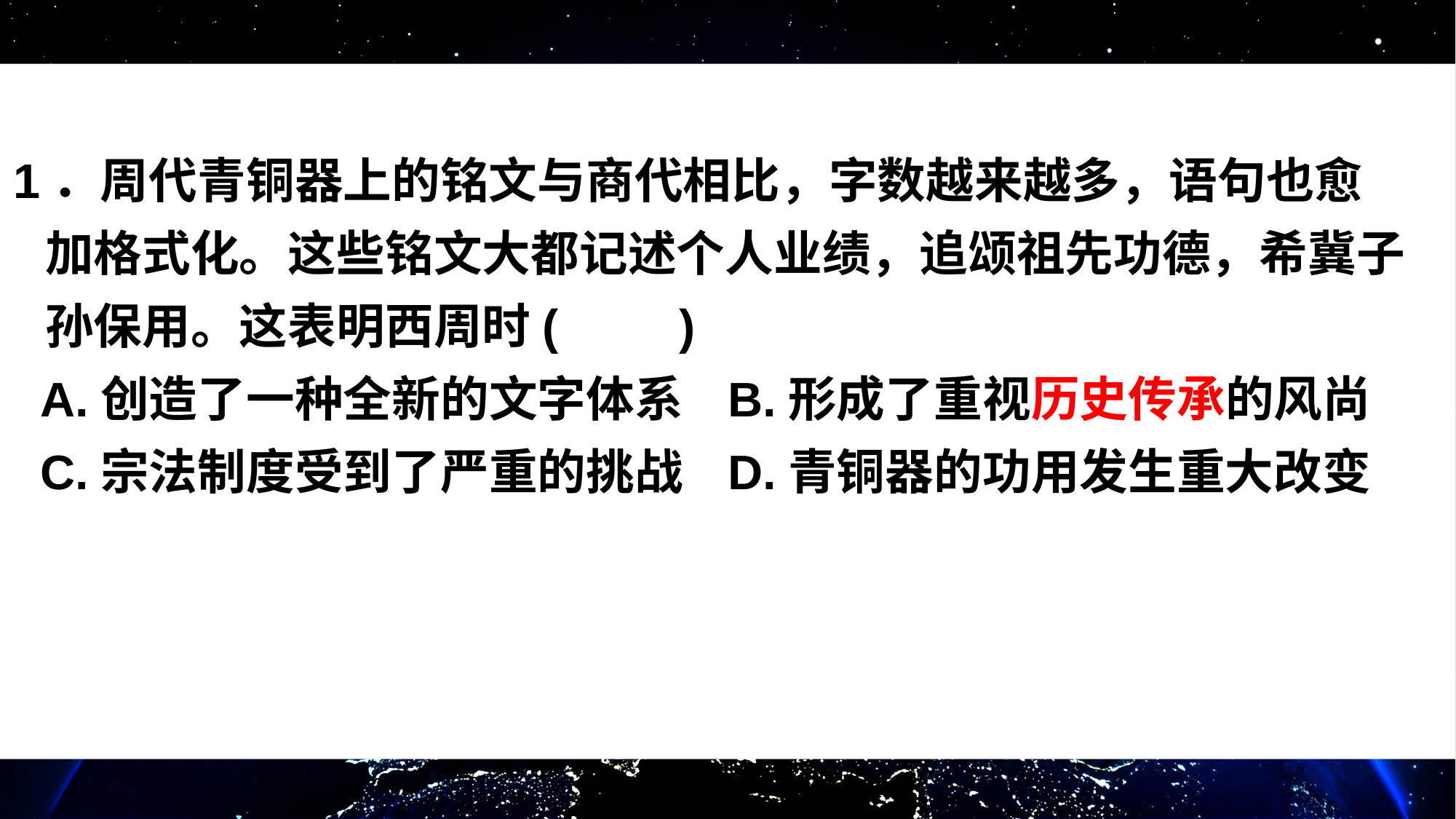

1．周代青铜器上的铭文与商代相比，字数越来越多，语句也愈加格式化。这些铭文大都记述个人业绩，追颂祖先功德，希冀子孙保用。这表明西周时(　　)
  A.创造了一种全新的文字体系   B.形成了重视历史传承的风尚
  C.宗法制度受到了严重的挑战   D.青铜器的功用发生重大改变